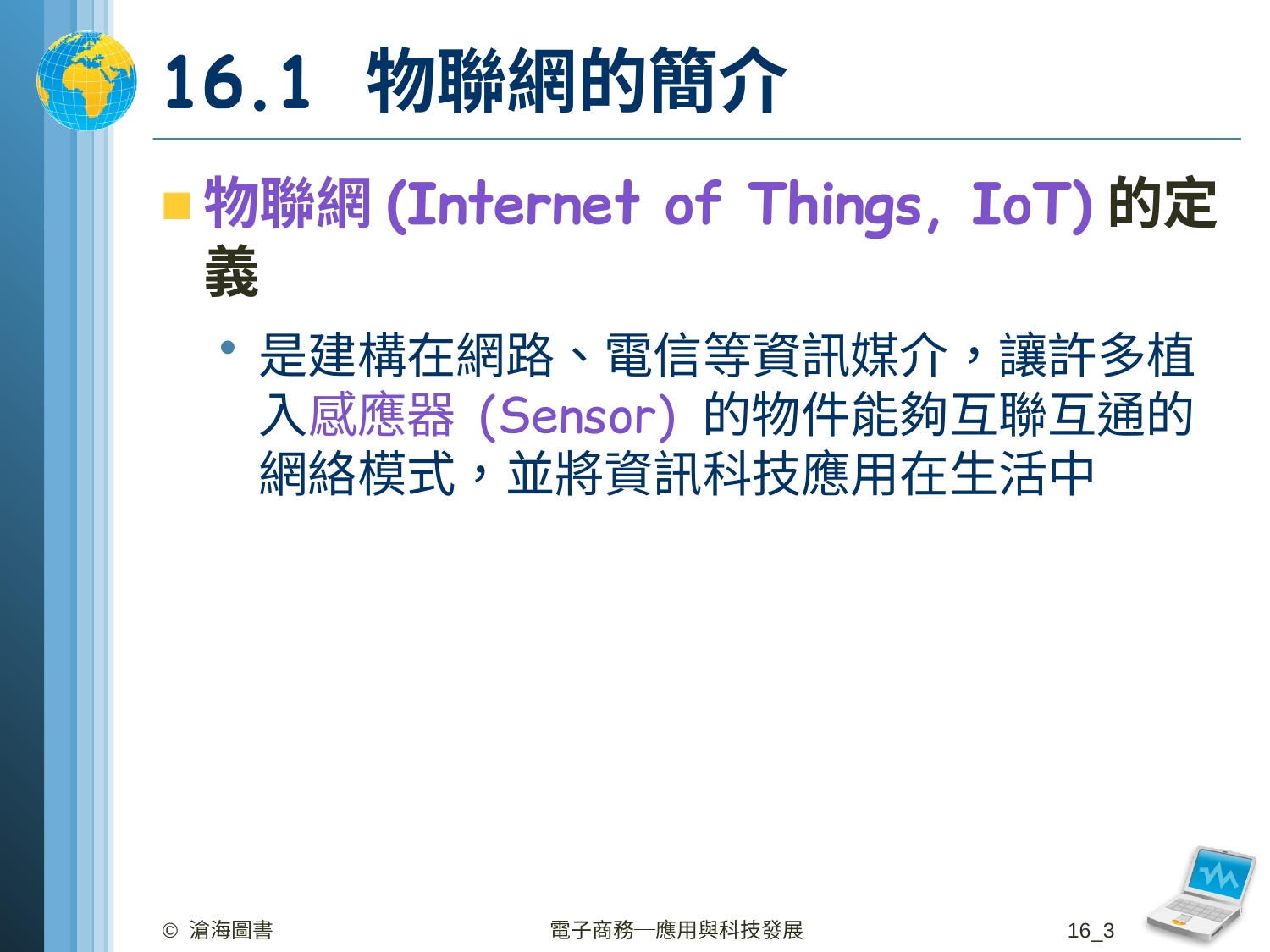

# 16.1 物聯網的簡介
物聯網(Internet of Things, IoT)的定義
是建構在網路、電信等資訊媒介，讓許多植入感應器 (Sensor) 的物件能夠互聯互通的網絡模式，並將資訊科技應用在生活中
© 滄海圖書
電子商務─應用與科技發展
16_3